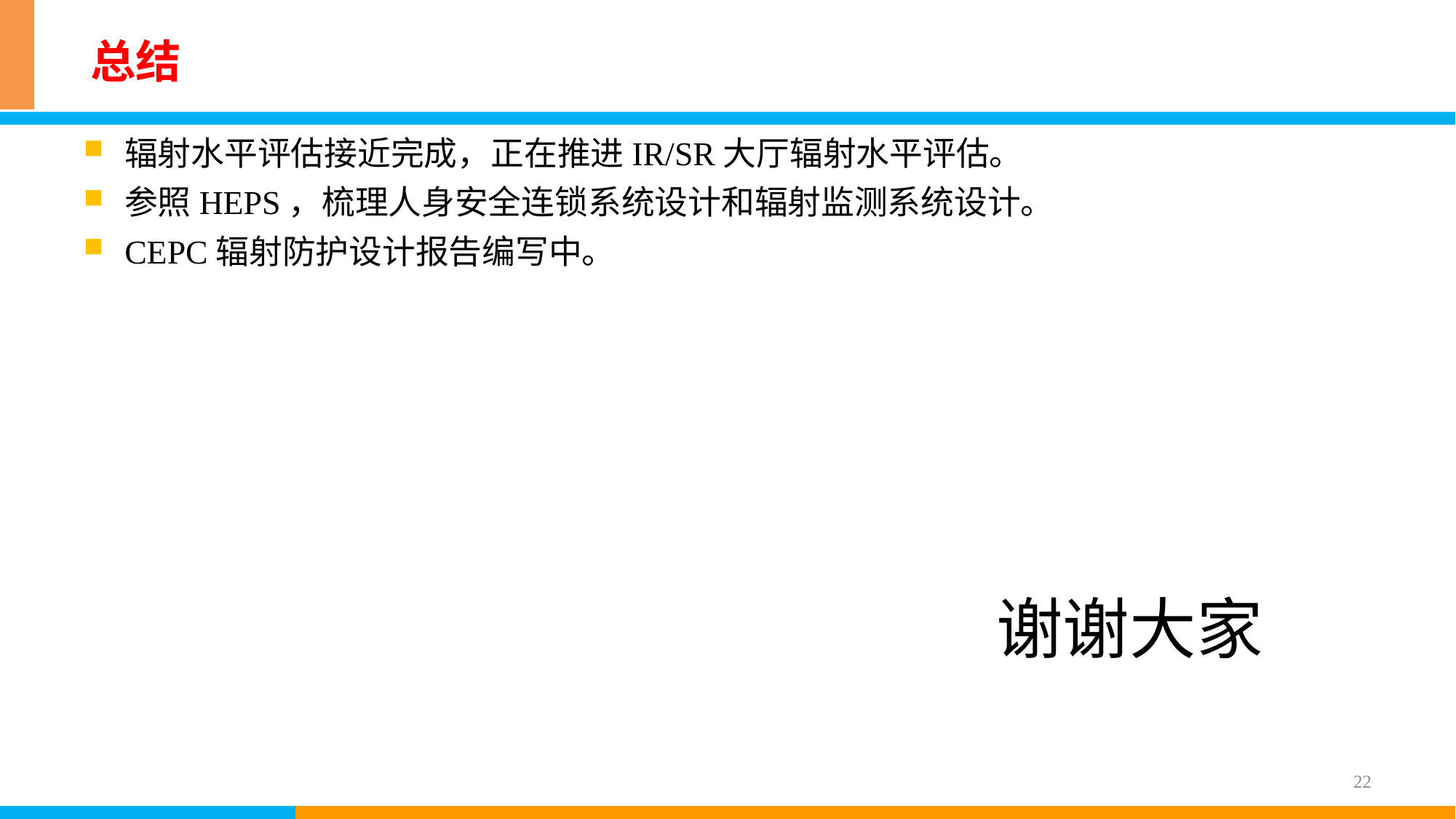

# 总结
辐射水平评估接近完成，正在推进IR/SR大厅辐射水平评估。
参照HEPS，梳理人身安全连锁系统设计和辐射监测系统设计。
CEPC辐射防护设计报告编写中。

谢谢大家
22